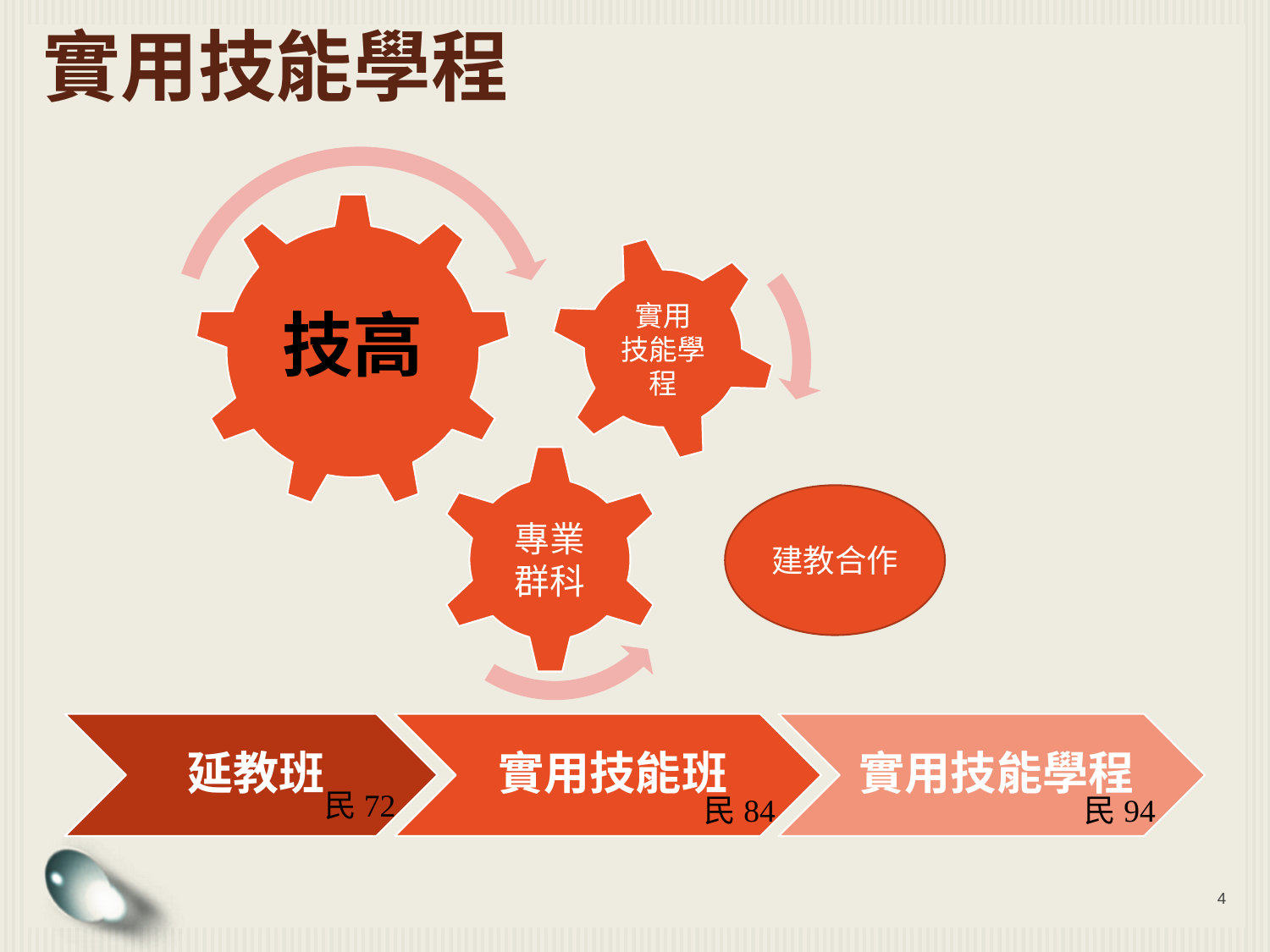

實用技能學程
技高
專業
群科
實用
技能學程
建教合作
延教班
實用技能班
實用技能學程
民72
民84
民94
4